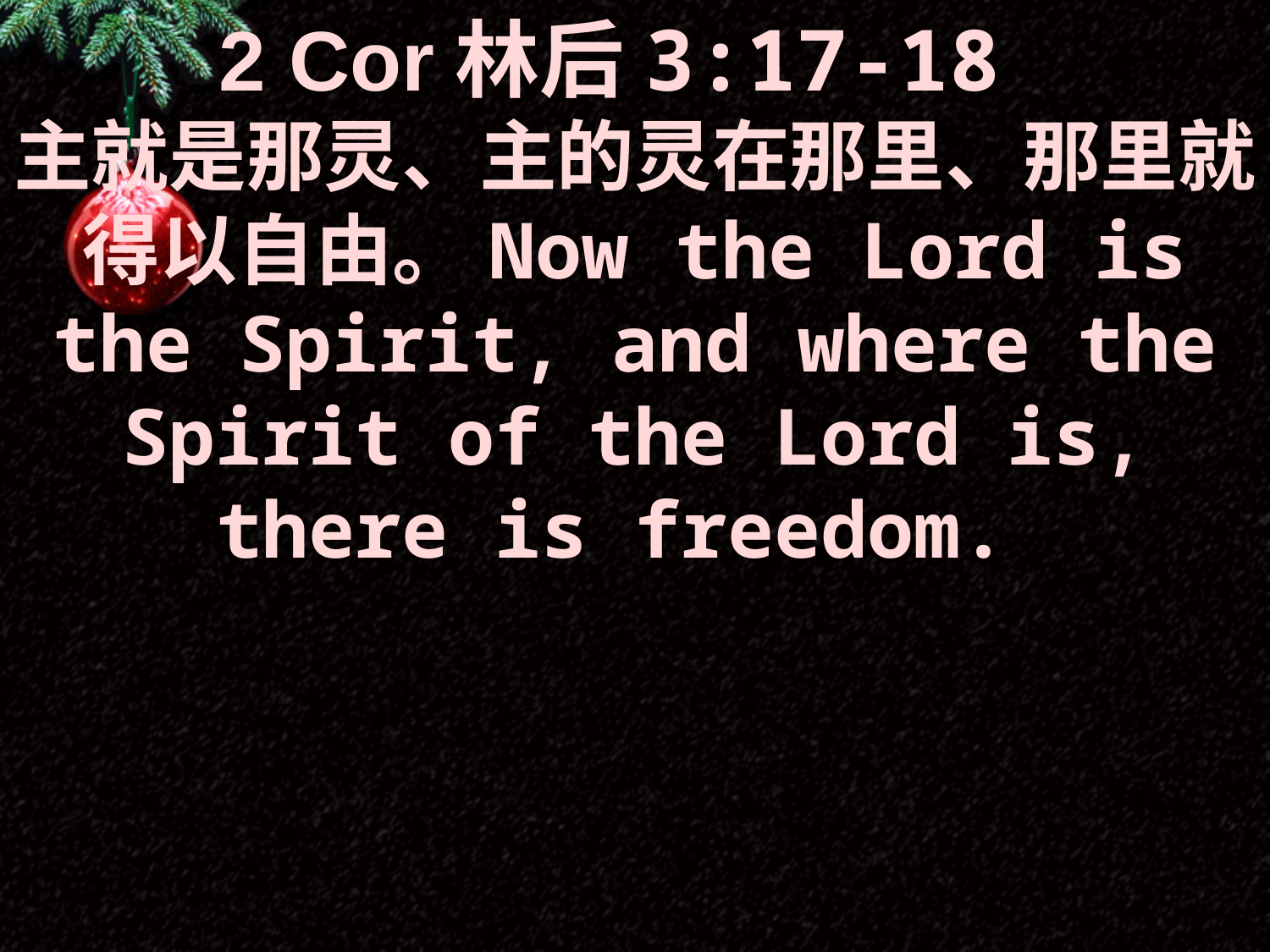

2 Cor林后3:17-18
主就是那灵、主的灵在那里、那里就得以自由。Now the Lord is the Spirit, and where the Spirit of the Lord is, there is freedom.